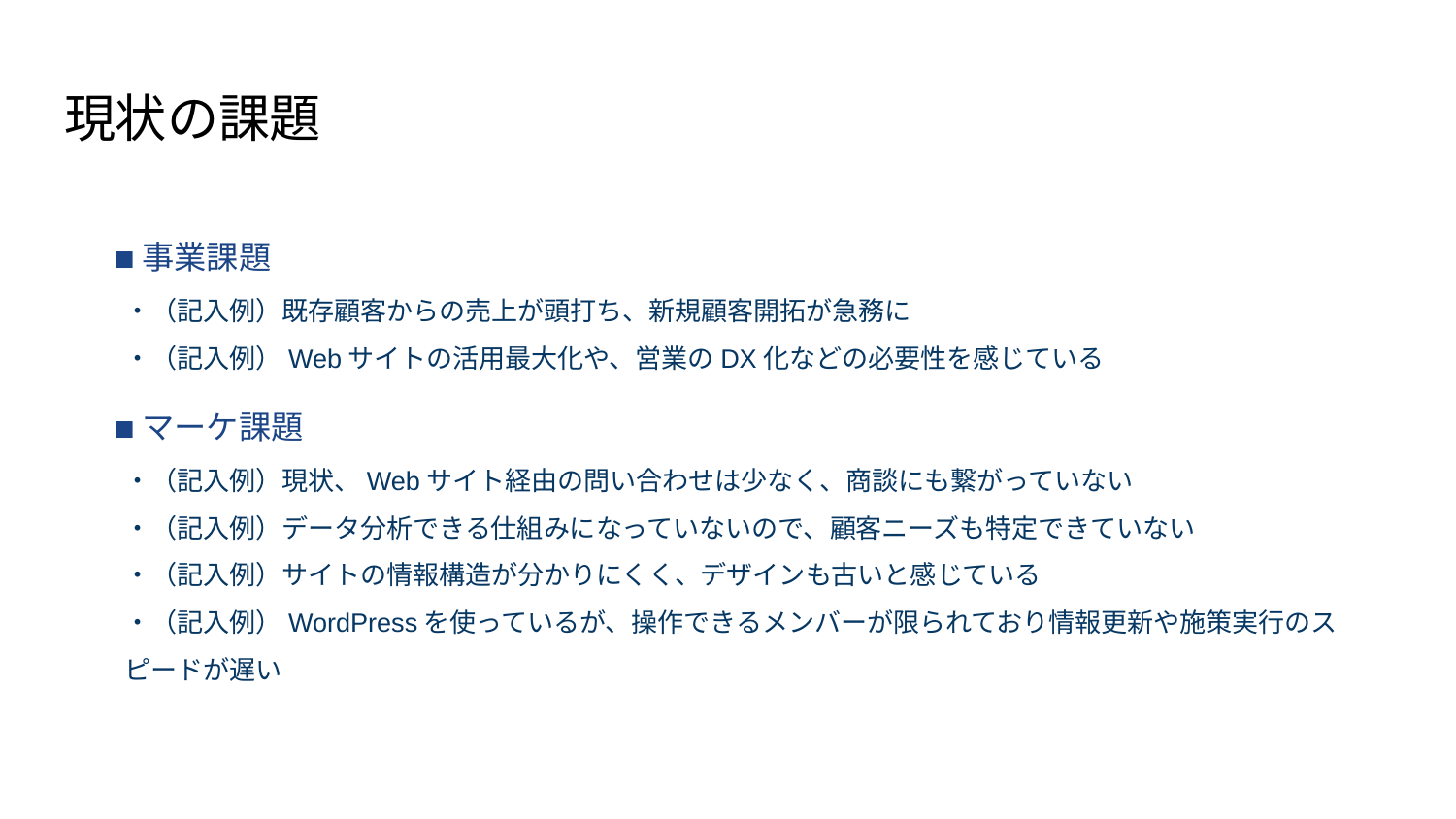

# 現状の課題
◼︎事業課題
・（記入例）既存顧客からの売上が頭打ち、新規顧客開拓が急務に
・（記入例）Webサイトの活用最大化や、営業のDX化などの必要性を感じている
◼︎マーケ課題
・（記入例）現状、Webサイト経由の問い合わせは少なく、商談にも繋がっていない
・（記入例）データ分析できる仕組みになっていないので、顧客ニーズも特定できていない
・（記入例）サイトの情報構造が分かりにくく、デザインも古いと感じている
・（記入例）WordPressを使っているが、操作できるメンバーが限られており情報更新や施策実行のスピードが遅い